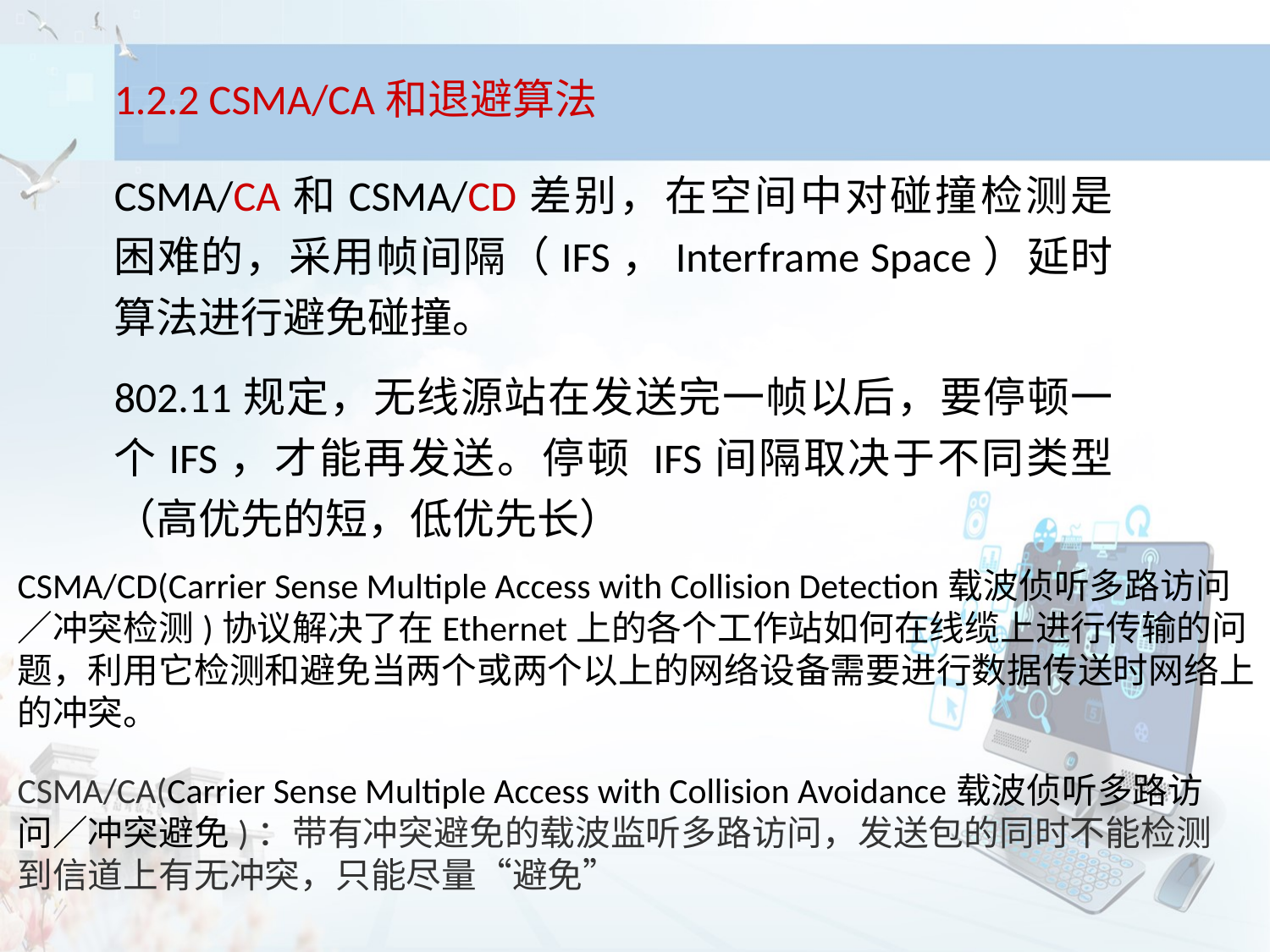

1.2.2 CSMA/CA和退避算法
CSMA/CA和CSMA/CD差别，在空间中对碰撞检测是困难的，采用帧间隔（IFS，Interframe Space）延时算法进行避免碰撞。
802.11规定，无线源站在发送完一帧以后，要停顿一个IFS，才能再发送。停顿 IFS间隔取决于不同类型（高优先的短，低优先长）
CSMA/CD(Carrier Sense Multiple Access with Collision Detection载波侦听多路访问／冲突检测)协议解决了在Ethernet上的各个工作站如何在线缆上进行传输的问题，利用它检测和避免当两个或两个以上的网络设备需要进行数据传送时网络上的冲突。
CSMA/CA(Carrier Sense Multiple Access with Collision Avoidance载波侦听多路访问／冲突避免)：带有冲突避免的载波监听多路访问，发送包的同时不能检测到信道上有无冲突，只能尽量“避免”